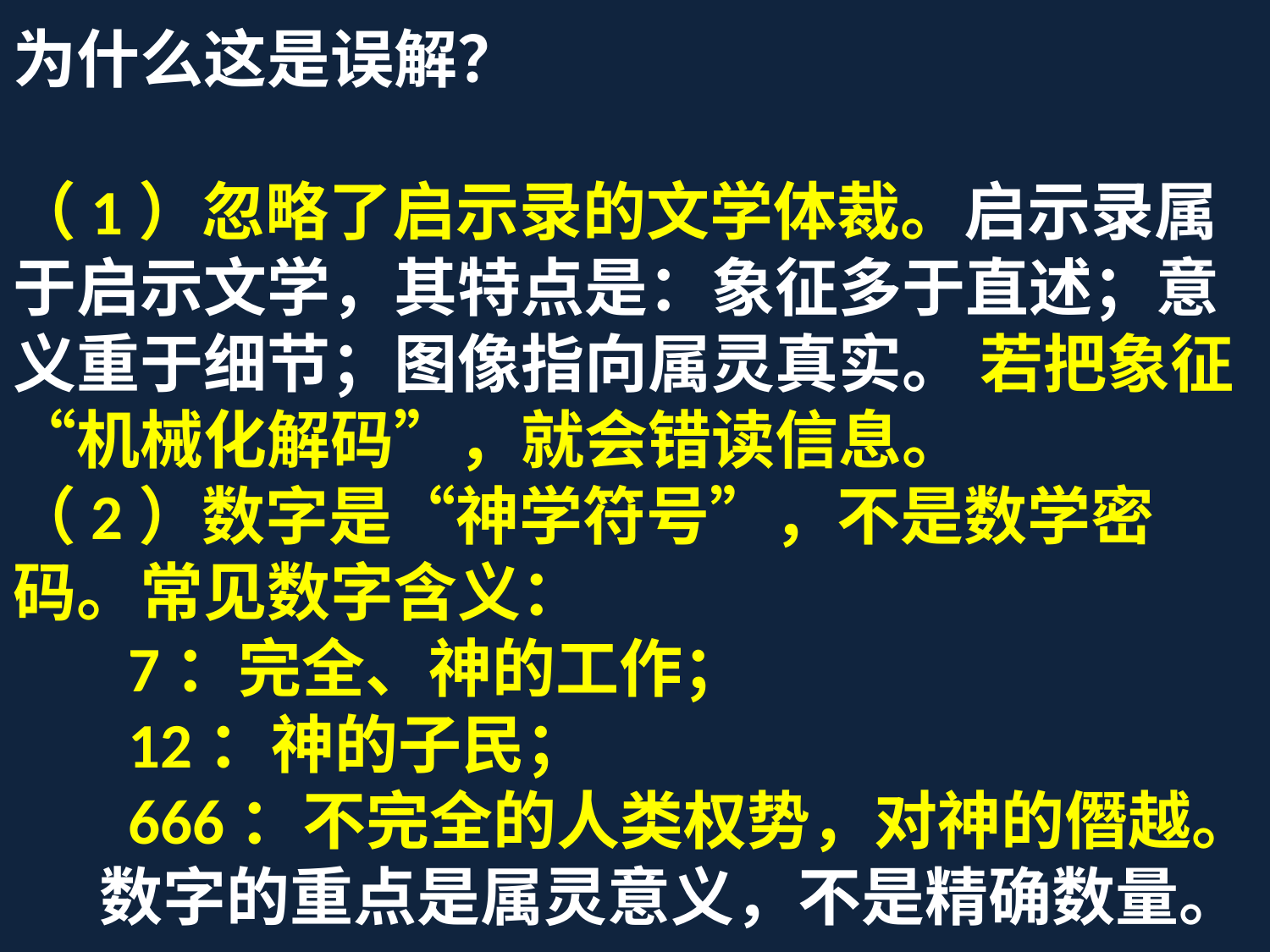

为什么这是误解？

（1）忽略了启示录的文学体裁。启示录属于启示文学，其特点是：象征多于直述；意义重于细节；图像指向属灵真实。 若把象征“机械化解码”，就会错读信息。
（2）数字是“神学符号”，不是数学密码。常见数字含义：
        7：完全、神的工作；
        12：神的子民；
        666：不完全的人类权势，对神的僭越。
     数字的重点是属灵意义，不是精确数量。